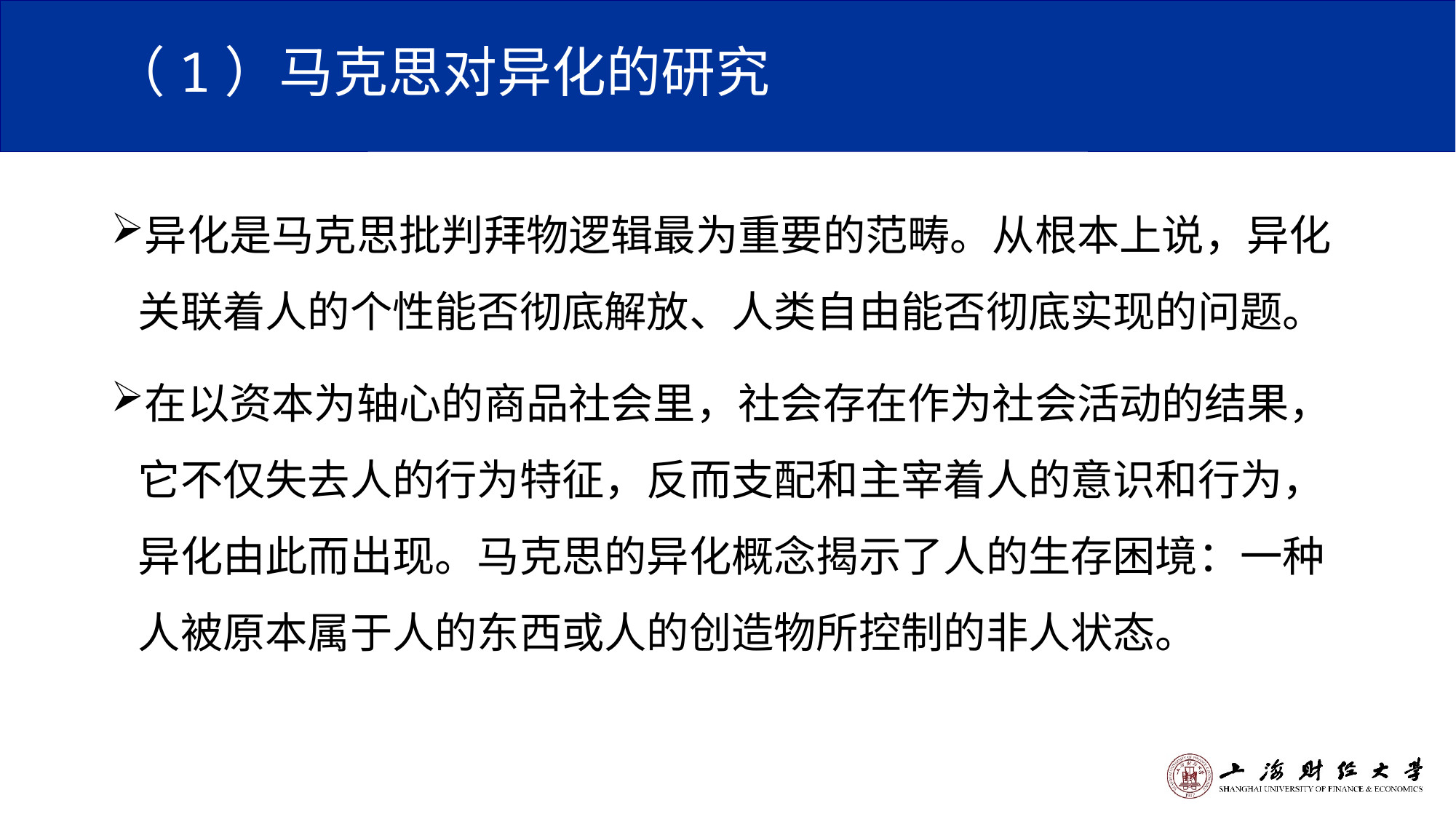

# （1）马克思对异化的研究
异化是马克思批判拜物逻辑最为重要的范畴。从根本上说，异化关联着人的个性能否彻底解放、人类自由能否彻底实现的问题。
在以资本为轴心的商品社会里，社会存在作为社会活动的结果，它不仅失去人的行为特征，反而支配和主宰着人的意识和行为，异化由此而出现。马克思的异化概念揭示了人的生存困境：一种人被原本属于人的东西或人的创造物所控制的非人状态。